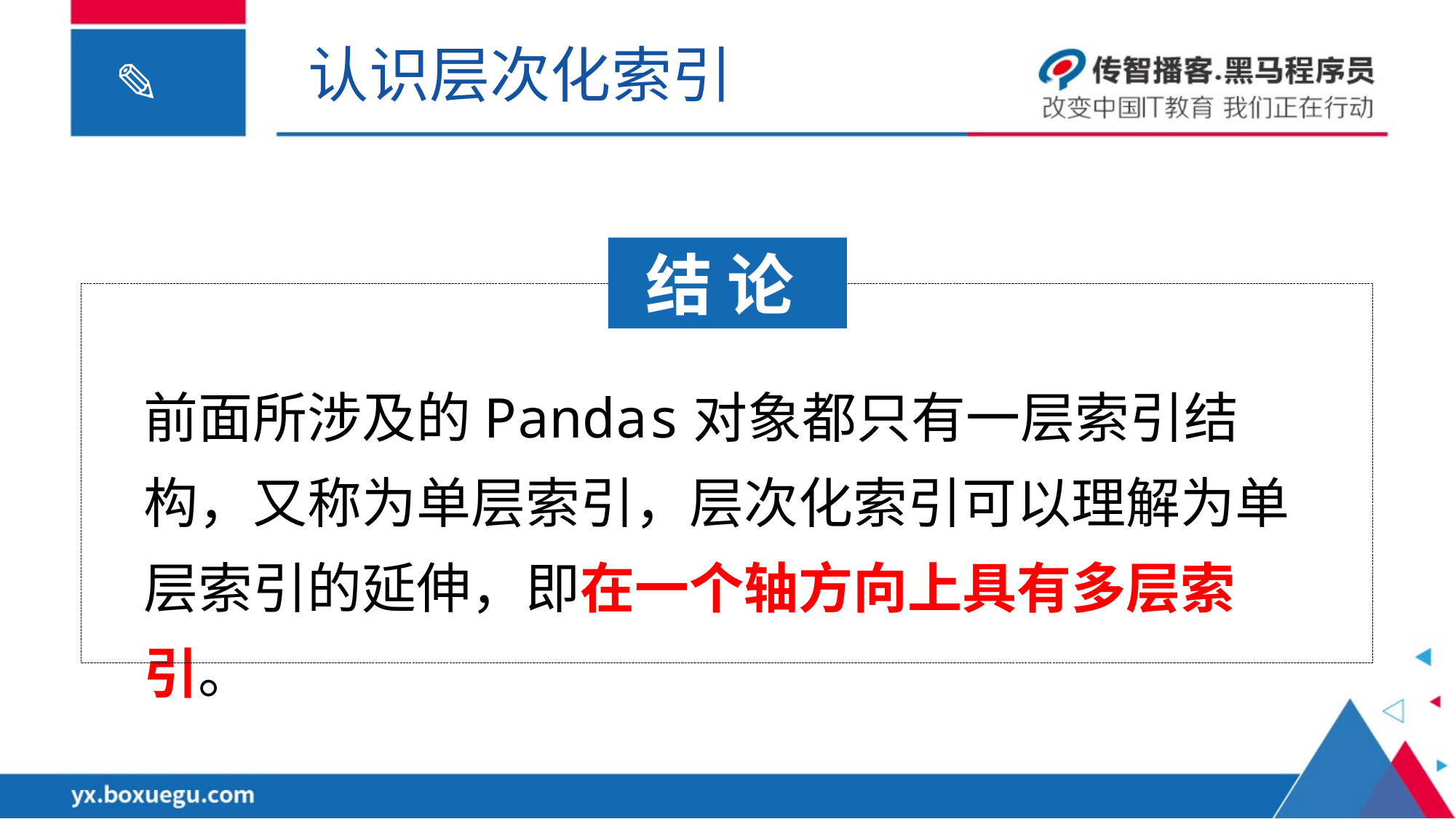

认识层次化索引
结 论

前面所涉及的Pandas对象都只有一层索引结构，又称为单层索引，层次化索引可以理解为单层索引的延伸，即在一个轴方向上具有多层索引。